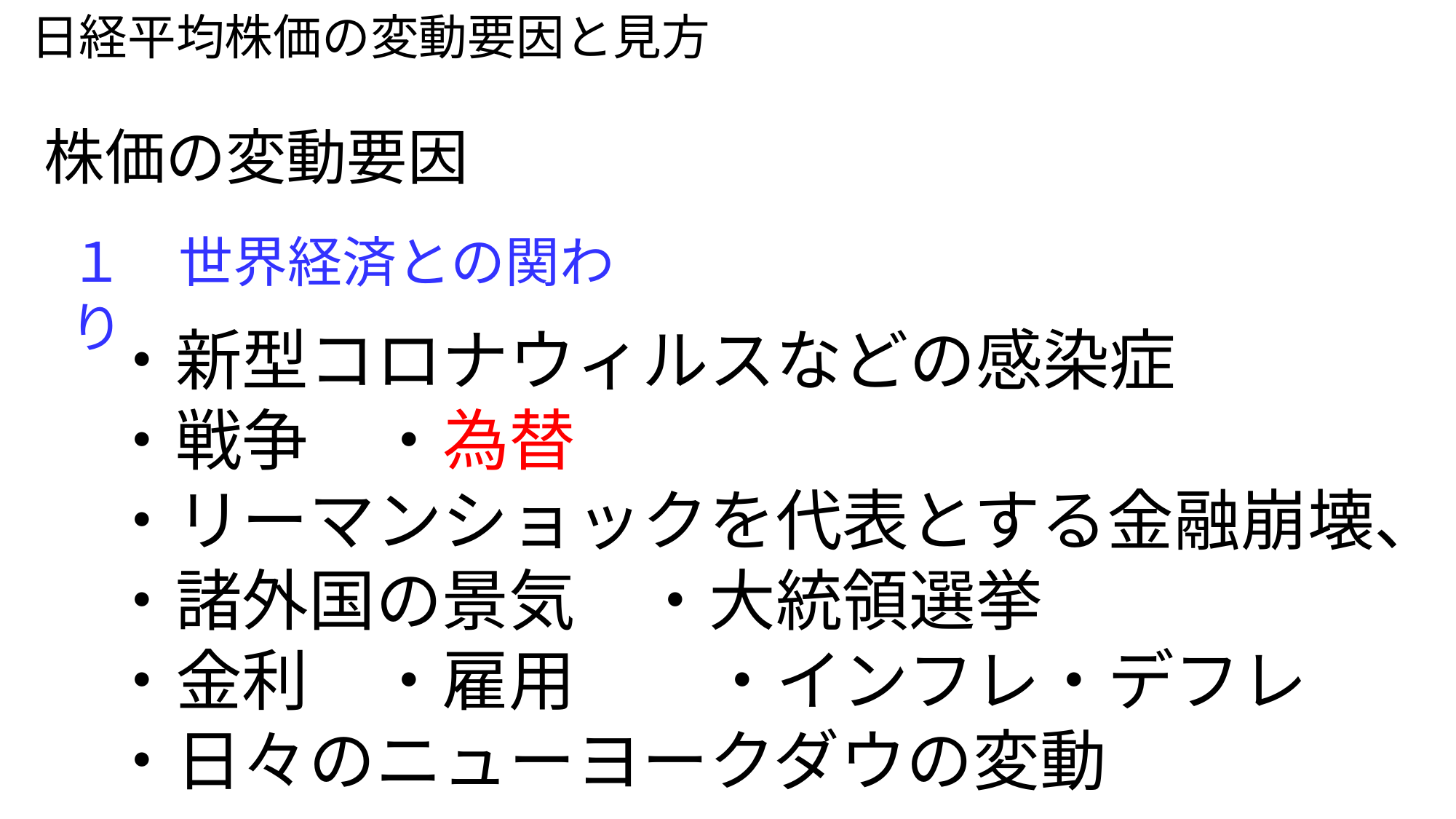

# 日経平均株価の変動要因と見方
株価の変動要因
１　世界経済との関わり
・新型コロナウィルスなどの感染症
・戦争　・為替
・リーマンショックを代表とする金融崩壊、
・諸外国の景気　・大統領選挙
・金利　・雇用　　・インフレ・デフレ
・日々のニューヨークダウの変動